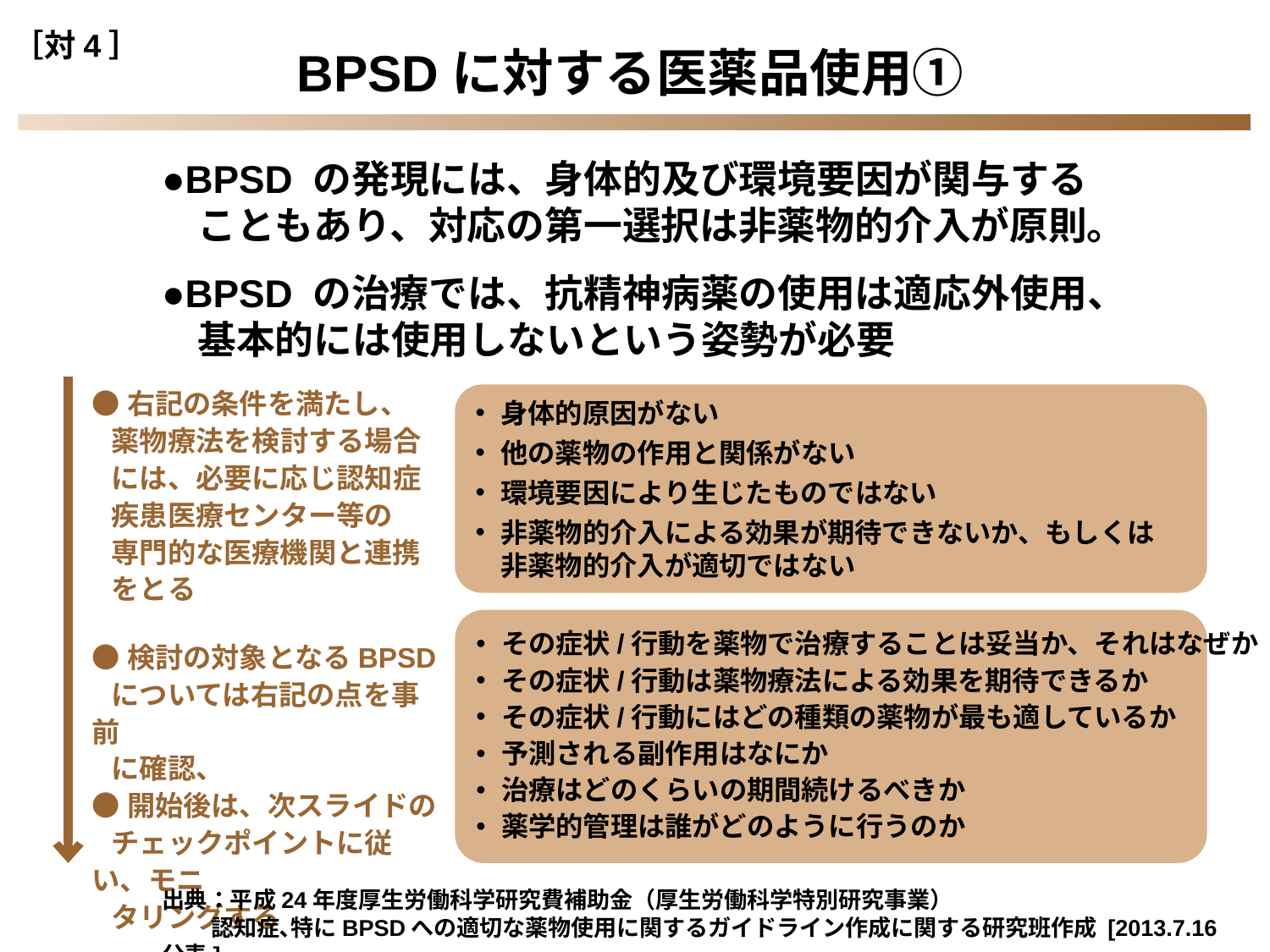

［対4］
BPSDに対する医薬品使用①

●BPSD の発現には、身体的及び環境要因が関与する
   こともあり、対応の第一選択は非薬物的介入が原則。
●BPSD の治療では、抗精神病薬の使用は適応外使用、
   基本的には使用しないという姿勢が必要
●右記の条件を満たし、
  薬物療法を検討する場合
  には、必要に応じ認知症
  疾患医療センター等の
  専門的な医療機関と連携
  をとる
身体的原因がない
他の薬物の作用と関係がない
環境要因により生じたものではない
非薬物的介入による効果が期待できないか、もしくは
非薬物的介入が適切ではない
その症状/行動を薬物で治療することは妥当か、それはなぜか
その症状/行動は薬物療法による効果を期待できるか
その症状/行動にはどの種類の薬物が最も適しているか
予測される副作用はなにか
治療はどのくらいの期間続けるべきか
薬学的管理は誰がどのように行うのか
●検討の対象となるBPSD
  については右記の点を事前
  に確認、
●開始後は、次スライドの
  チェックポイントに従い、モニ
  タリングする
出典：平成24年度厚生労働科学研究費補助金（厚生労働科学特別研究事業）
	認知症､特にBPSDへの適切な薬物使用に関するガイドライン作成に関する研究班作成 [2013.7.16公表]